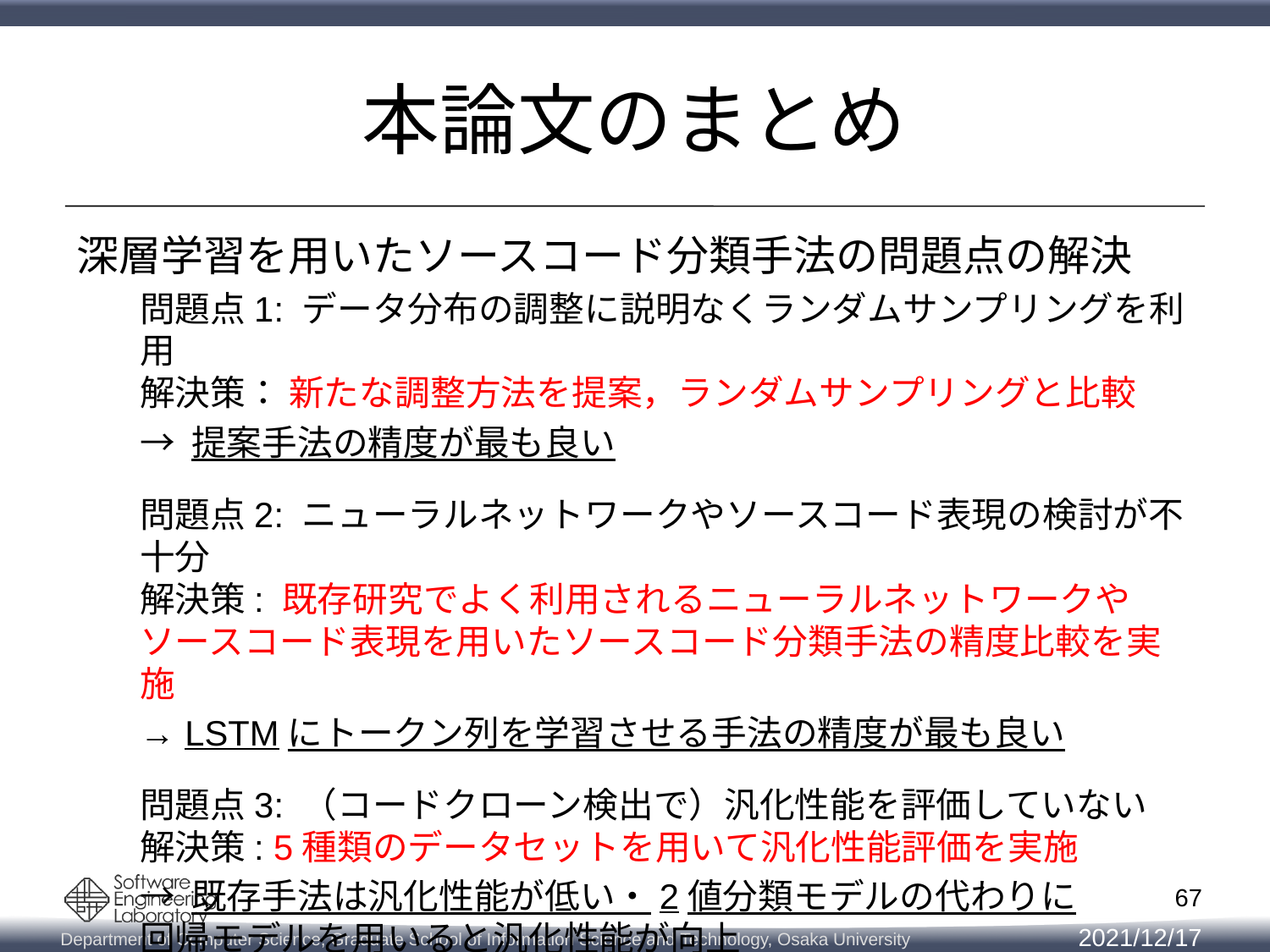

# 本論文のまとめ
深層学習を用いたソースコード分類手法の問題点の解決
問題点1: データ分布の調整に説明なくランダムサンプリングを利用
解決策： 新たな調整方法を提案，ランダムサンプリングと比較
→ 提案手法の精度が最も良い

問題点2: ニューラルネットワークやソースコード表現の検討が不十分
解決策: 既存研究でよく利用されるニューラルネットワークや
ソースコード表現を用いたソースコード分類手法の精度比較を実施
→ LSTMにトークン列を学習させる手法の精度が最も良い

問題点3: （コードクローン検出で）汎化性能を評価していない
解決策: 5種類のデータセットを用いて汎化性能評価を実施
→ 既存手法は汎化性能が低い・2値分類モデルの代わりに
回帰モデルを用いると汎化性能が向上
67
2021/12/17